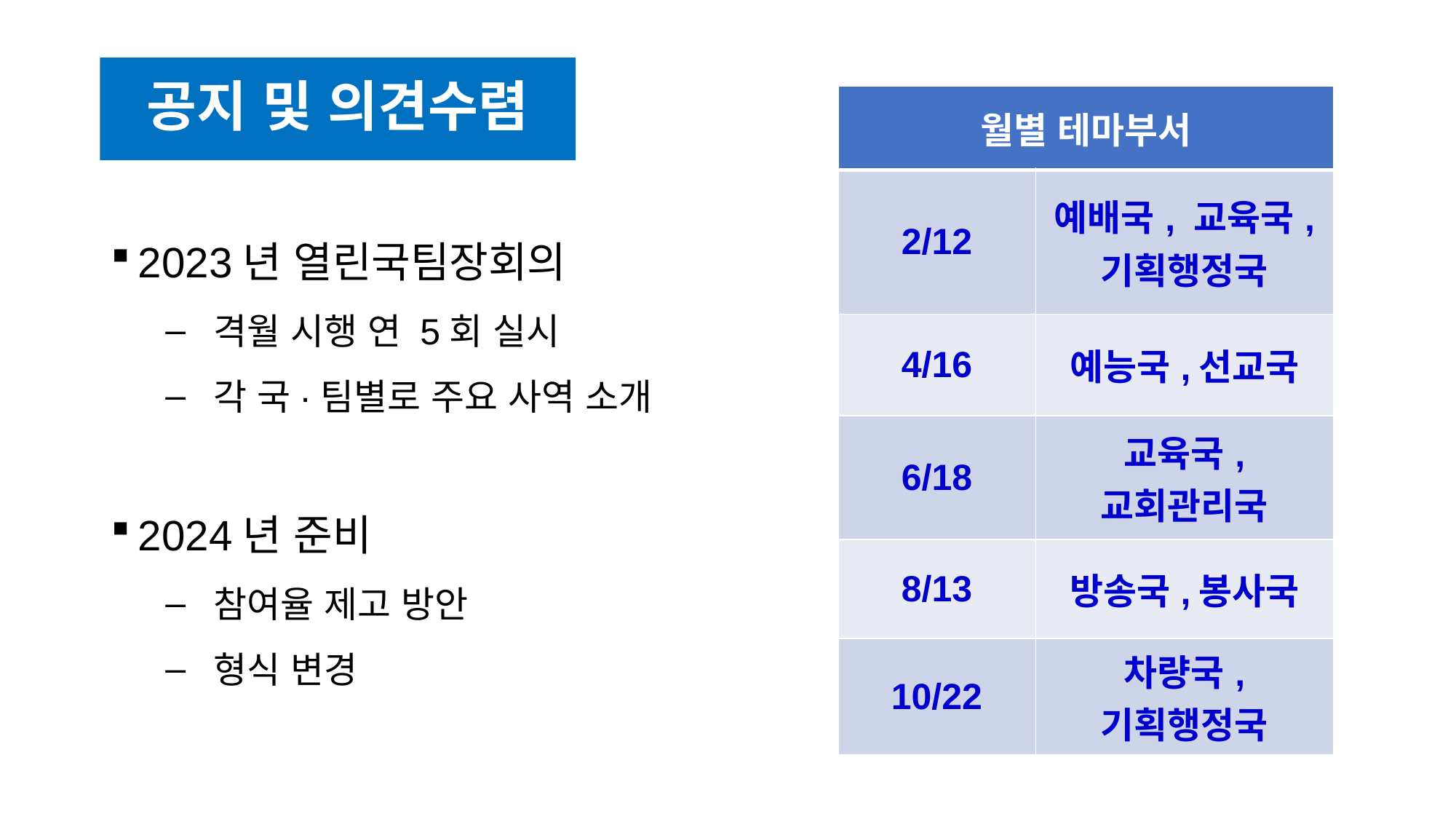

공지 및 의견수렴
| 월별 테마부서 | 이달의 테마부서 |
| --- | --- |
| 2/12 | 예배국, 교육국, 기획행정국 |
| 4/16 | 예능국,선교국 |
| 6/18 | 교육국, 교회관리국 |
| 8/13 | 방송국,봉사국 |
| 10/22 | 차량국, 기획행정국 |
2023년 열린국팀장회의
격월 시행 연 5회 실시
각 국·팀별로 주요 사역 소개
2024년 준비
참여율 제고 방안
형식 변경